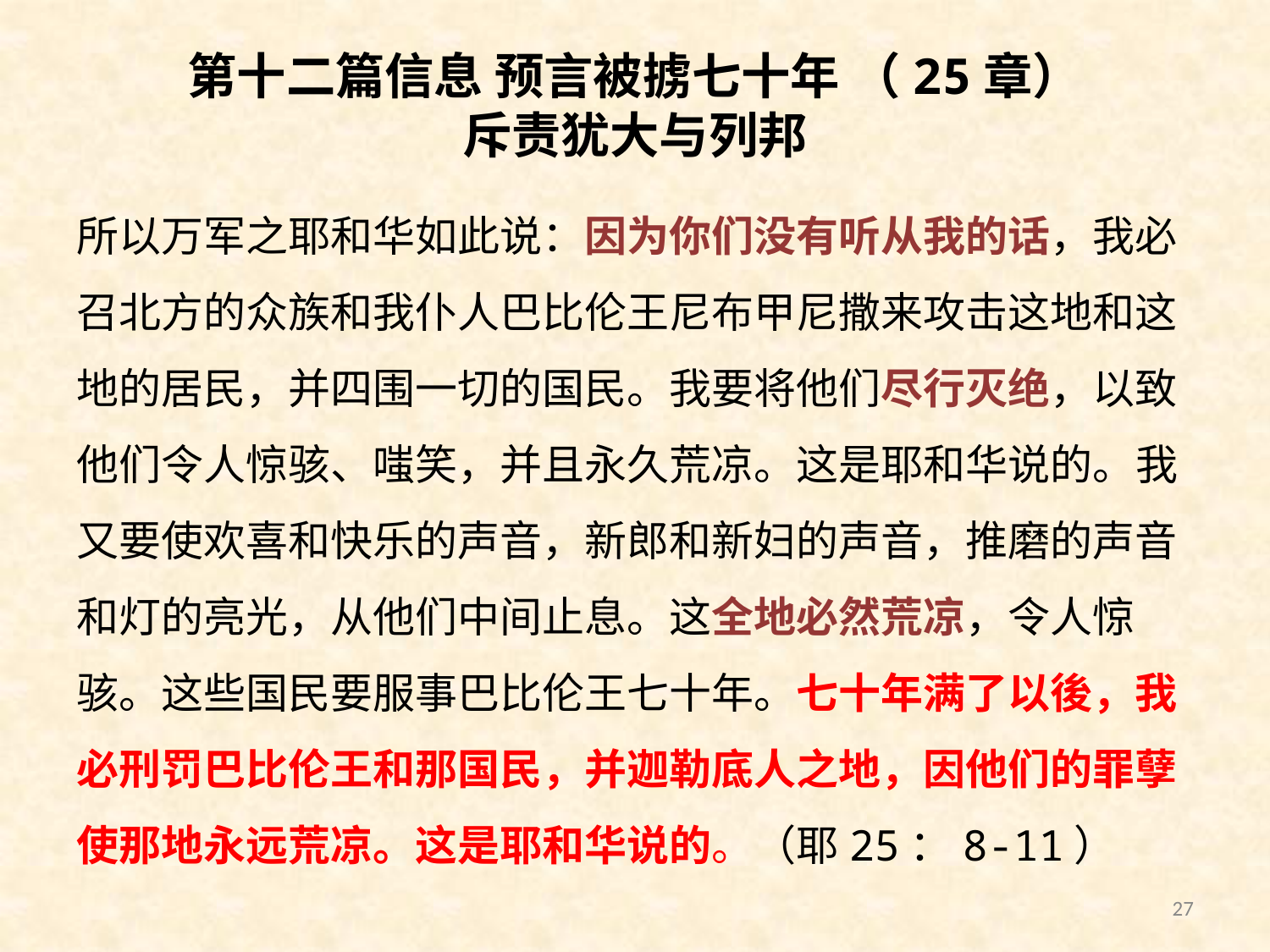

# 第十二篇信息 预言被掳七十年 （25章） 斥责犹大与列邦
所以万军之耶和华如此说：因为你们没有听从我的话，我必召北方的众族和我仆人巴比伦王尼布甲尼撒来攻击这地和这地的居民，并四围一切的国民。我要将他们尽行灭绝，以致他们令人惊骇、嗤笑，并且永久荒凉。这是耶和华说的。我又要使欢喜和快乐的声音，新郎和新妇的声音，推磨的声音和灯的亮光，从他们中间止息。这全地必然荒凉，令人惊骇。这些国民要服事巴比伦王七十年。七十年满了以後，我必刑罚巴比伦王和那国民，并迦勒底人之地，因他们的罪孽使那地永远荒凉。这是耶和华说的。（耶25：8-11）
27